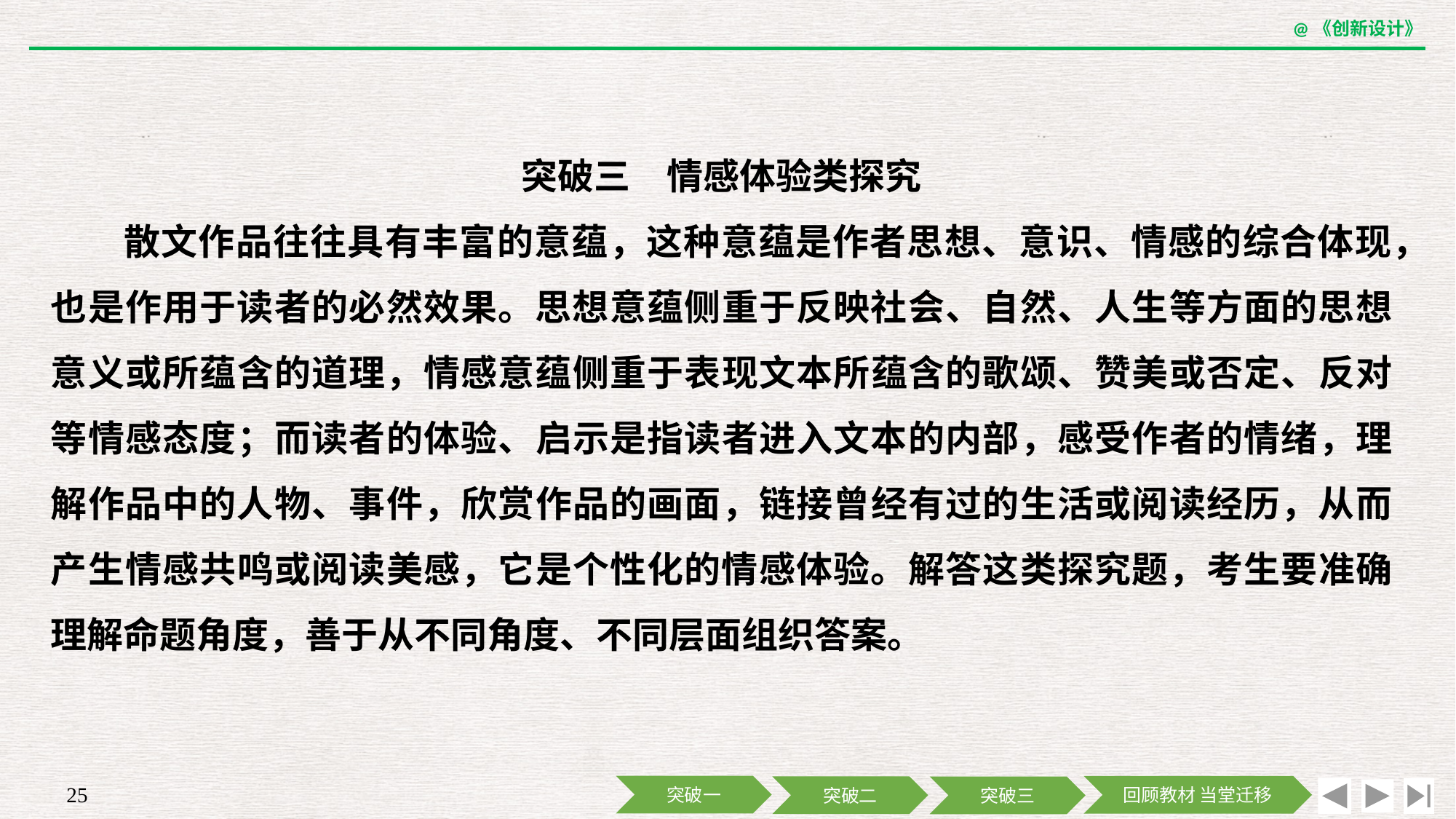

突破三　情感体验类探究
散文作品往往具有丰富的意蕴，这种意蕴是作者思想、意识、情感的综合体现，也是作用于读者的必然效果。思想意蕴侧重于反映社会、自然、人生等方面的思想意义或所蕴含的道理，情感意蕴侧重于表现文本所蕴含的歌颂、赞美或否定、反对等情感态度；而读者的体验、启示是指读者进入文本的内部，感受作者的情绪，理解作品中的人物、事件，欣赏作品的画面，链接曾经有过的生活或阅读经历，从而产生情感共鸣或阅读美感，它是个性化的情感体验。解答这类探究题，考生要准确理解命题角度，善于从不同角度、不同层面组织答案。